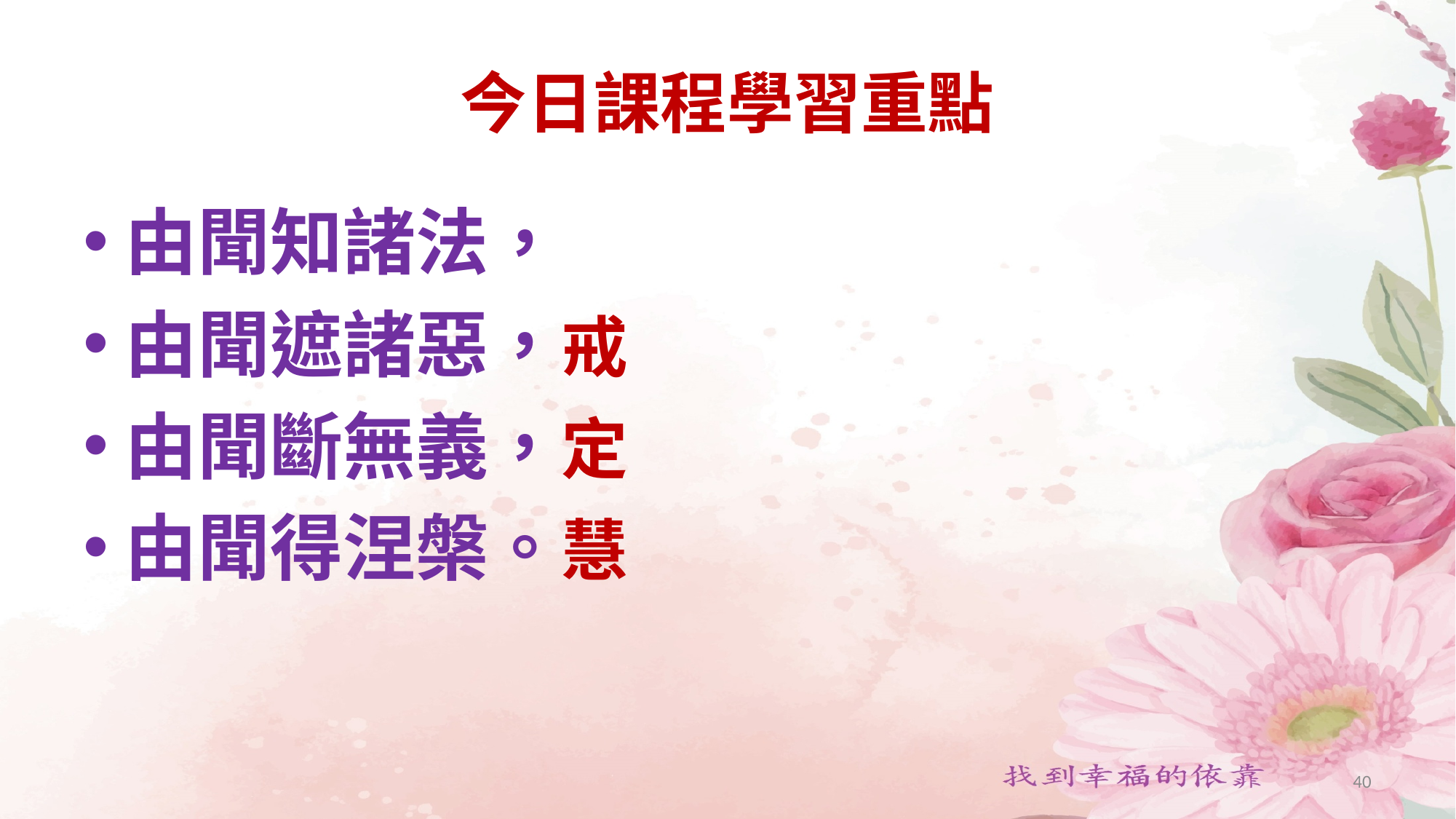

# 今日課程學習重點
由聞知諸法，
由聞遮諸惡，戒
由聞斷無義，定
由聞得涅槃。慧

40